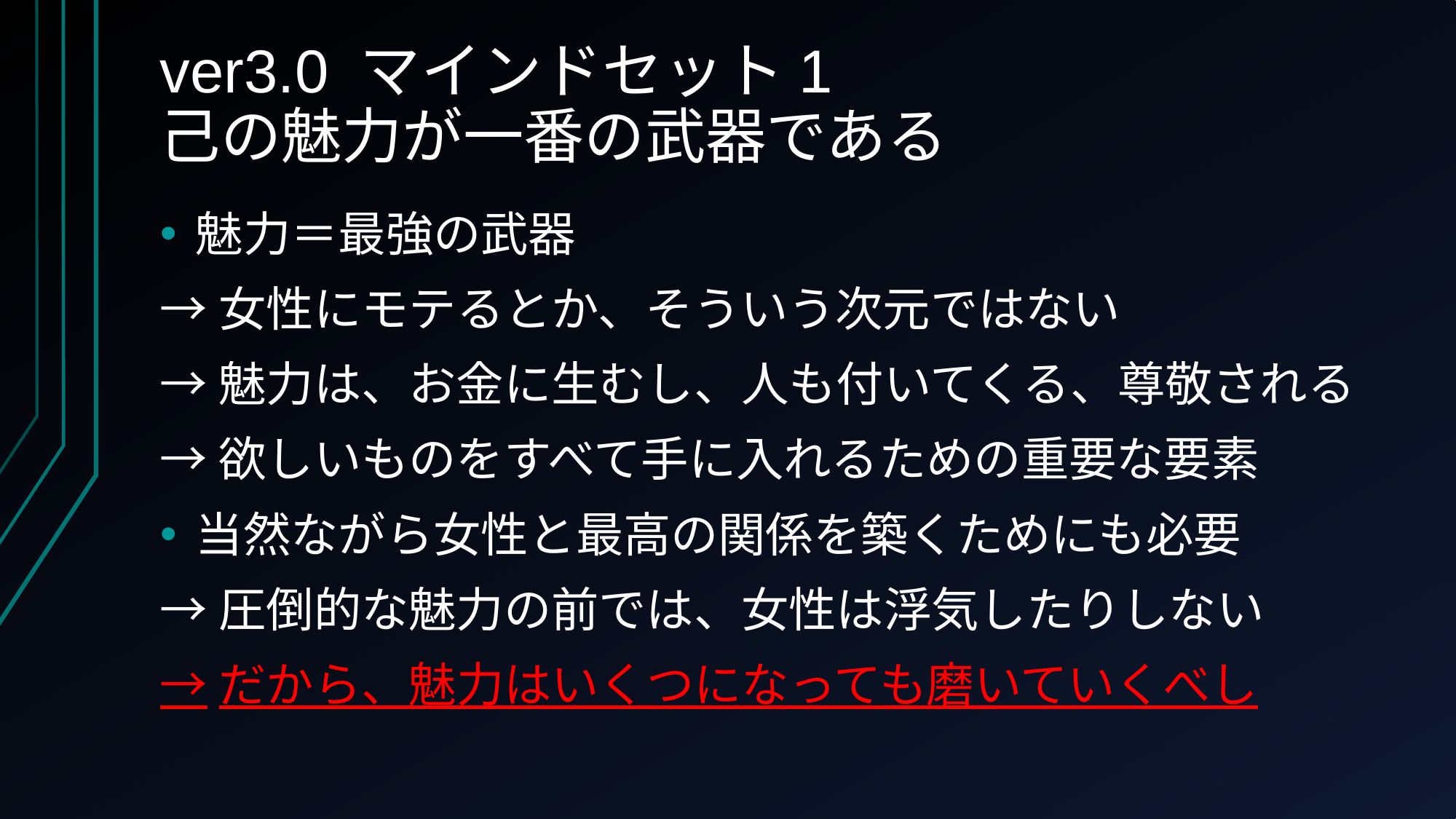

# ver3.0 マインドセット1 己の魅力が一番の武器である
魅力＝最強の武器
→女性にモテるとか、そういう次元ではない
→魅力は、お金に生むし、人も付いてくる、尊敬される
→欲しいものをすべて手に入れるための重要な要素
当然ながら女性と最高の関係を築くためにも必要
→圧倒的な魅力の前では、女性は浮気したりしない
→だから、魅力はいくつになっても磨いていくべし